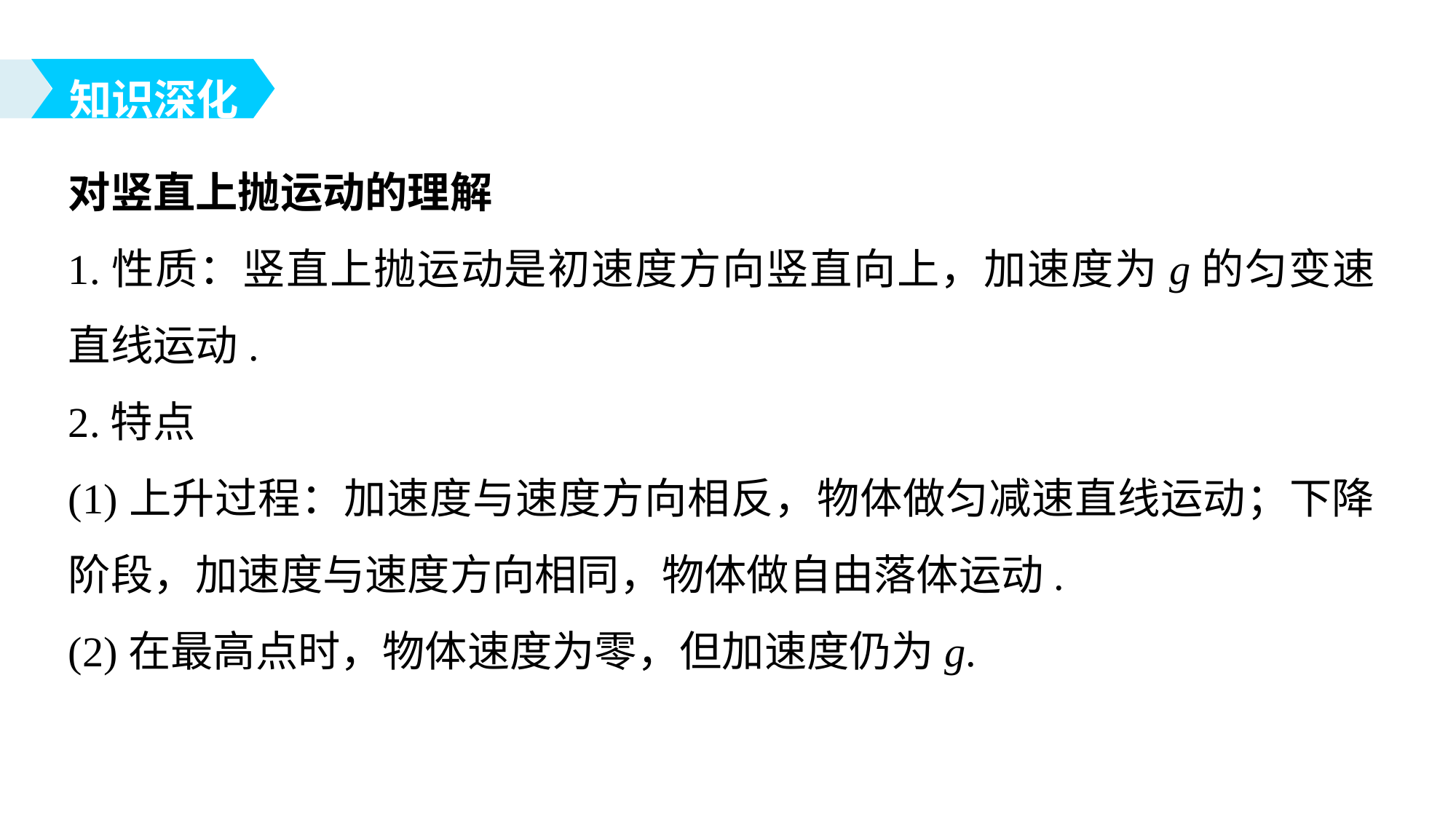

知识深化

对竖直上抛运动的理解
1.性质：竖直上抛运动是初速度方向竖直向上，加速度为g的匀变速直线运动.
2.特点
(1)上升过程：加速度与速度方向相反，物体做匀减速直线运动；下降阶段，加速度与速度方向相同，物体做自由落体运动.
(2)在最高点时，物体速度为零，但加速度仍为g.